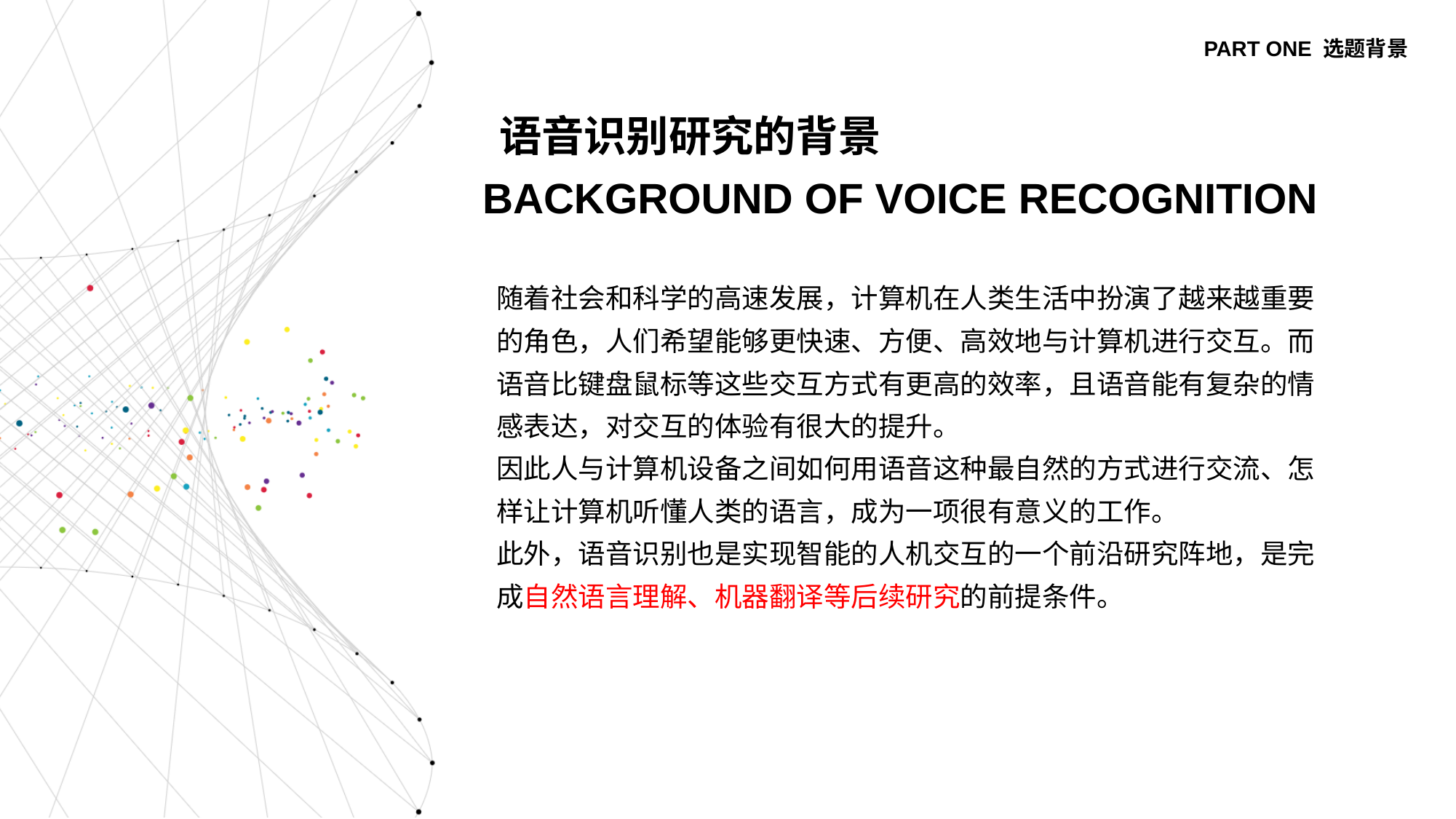

PART ONE 选题背景
语音识别研究的背景
BACKGROUND OF VOICE RECOGNITION
随着社会和科学的高速发展，计算机在人类生活中扮演了越来越重要的角色，人们希望能够更快速、方便、高效地与计算机进行交互。而语音比键盘鼠标等这些交互方式有更高的效率，且语音能有复杂的情感表达，对交互的体验有很大的提升。
因此人与计算机设备之间如何用语音这种最自然的方式进行交流、怎样让计算机听懂人类的语言，成为一项很有意义的工作。
此外，语音识别也是实现智能的人机交互的一个前沿研究阵地，是完成自然语言理解、机器翻译等后续研究的前提条件。